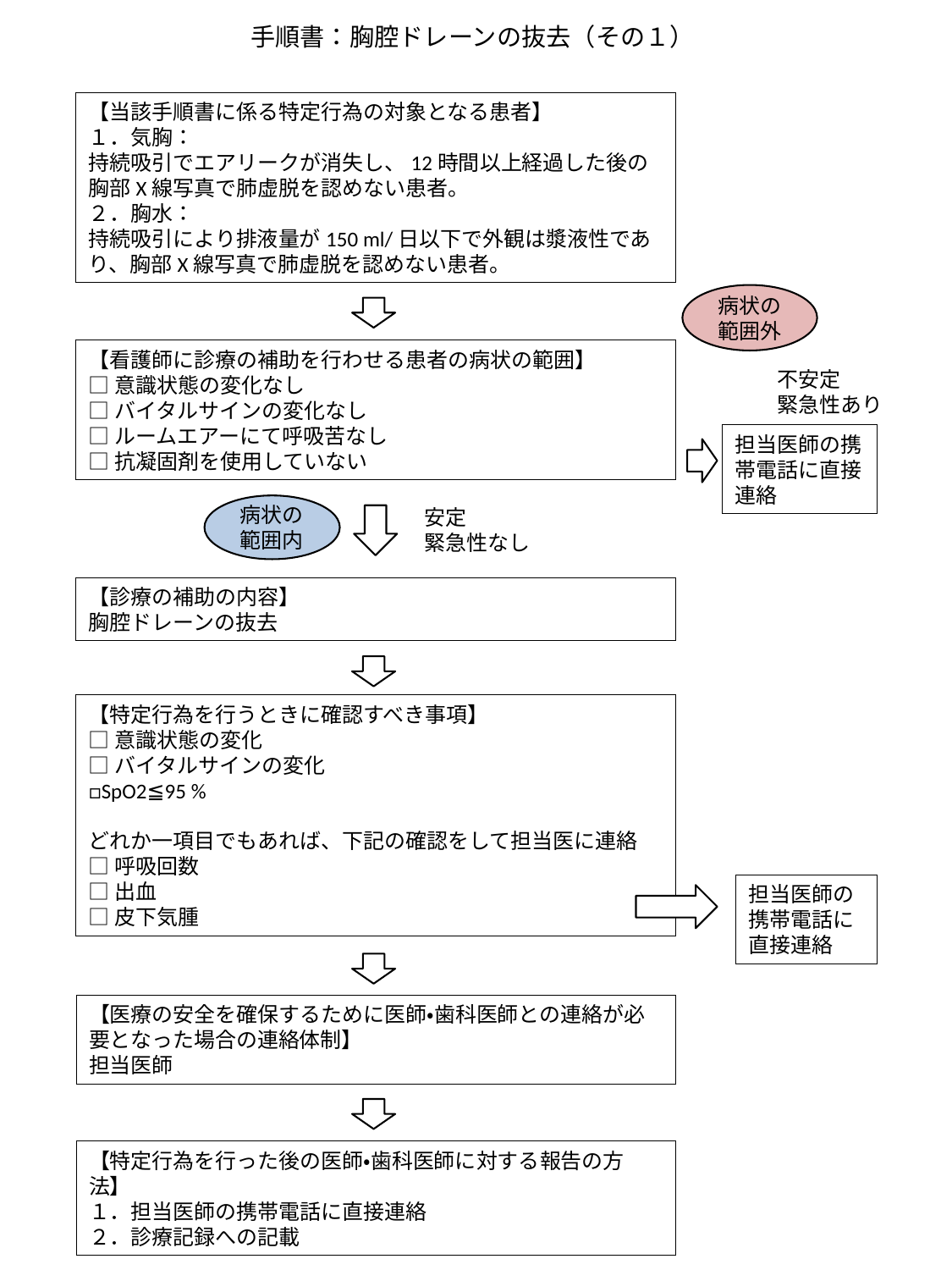

手順書：胸腔ドレーンの抜去（その１）
【当該手順書に係る特定行為の対象となる患者】
１．気胸：
持続吸引でエアリークが消失し、12時間以上経過した後の胸部X線写真で肺虚脱を認めない患者。
２．胸水：
持続吸引により排液量が150 ml/日以下で外観は漿液性であり、胸部X線写真で肺虚脱を認めない患者。
病状の
範囲外

【看護師に診療の補助を行わせる患者の病状の範囲】
□意識状態の変化なし
□バイタルサインの変化なし
□ルームエアーにて呼吸苦なし
□抗凝固剤を使用していない
不安定
緊急性あり
担当医師の携帯電話に直接連絡

病状の
範囲内
安定
緊急性なし

【診療の補助の内容】
胸腔ドレーンの抜去

【特定行為を行うときに確認すべき事項】
□意識状態の変化
□バイタルサインの変化
□SpO2≦95 %

どれか一項目でもあれば、下記の確認をして担当医に連絡
□呼吸回数
□出血
□皮下気腫
担当医師の携帯電話に直接連絡

【医療の安全を確保するために医師・歯科医師との連絡が必要となった場合の連絡体制】
担当医師

【特定行為を行った後の医師・歯科医師に対する報告の方法】
１．担当医師の携帯電話に直接連絡
２．診療記録への記載